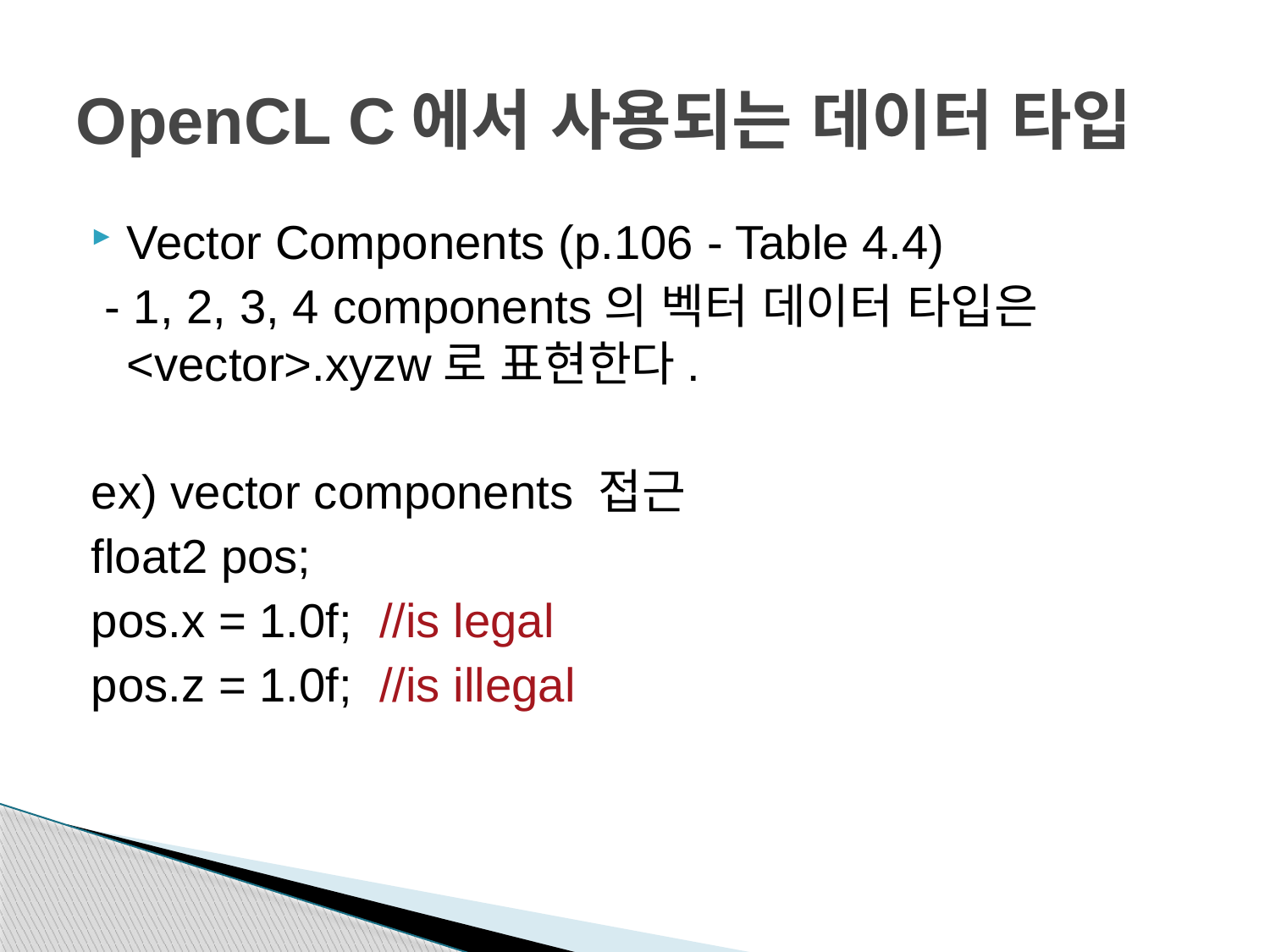

# OpenCL C에서 사용되는 데이터 타입
Vector Components (p.106 - Table 4.4)
 - 1, 2, 3, 4 components의 벡터 데이터 타입은 <vector>.xyzw로 표현한다.

ex) vector components 접근
float2 pos;
pos.x = 1.0f;  //is legal
pos.z = 1.0f;  //is illegal